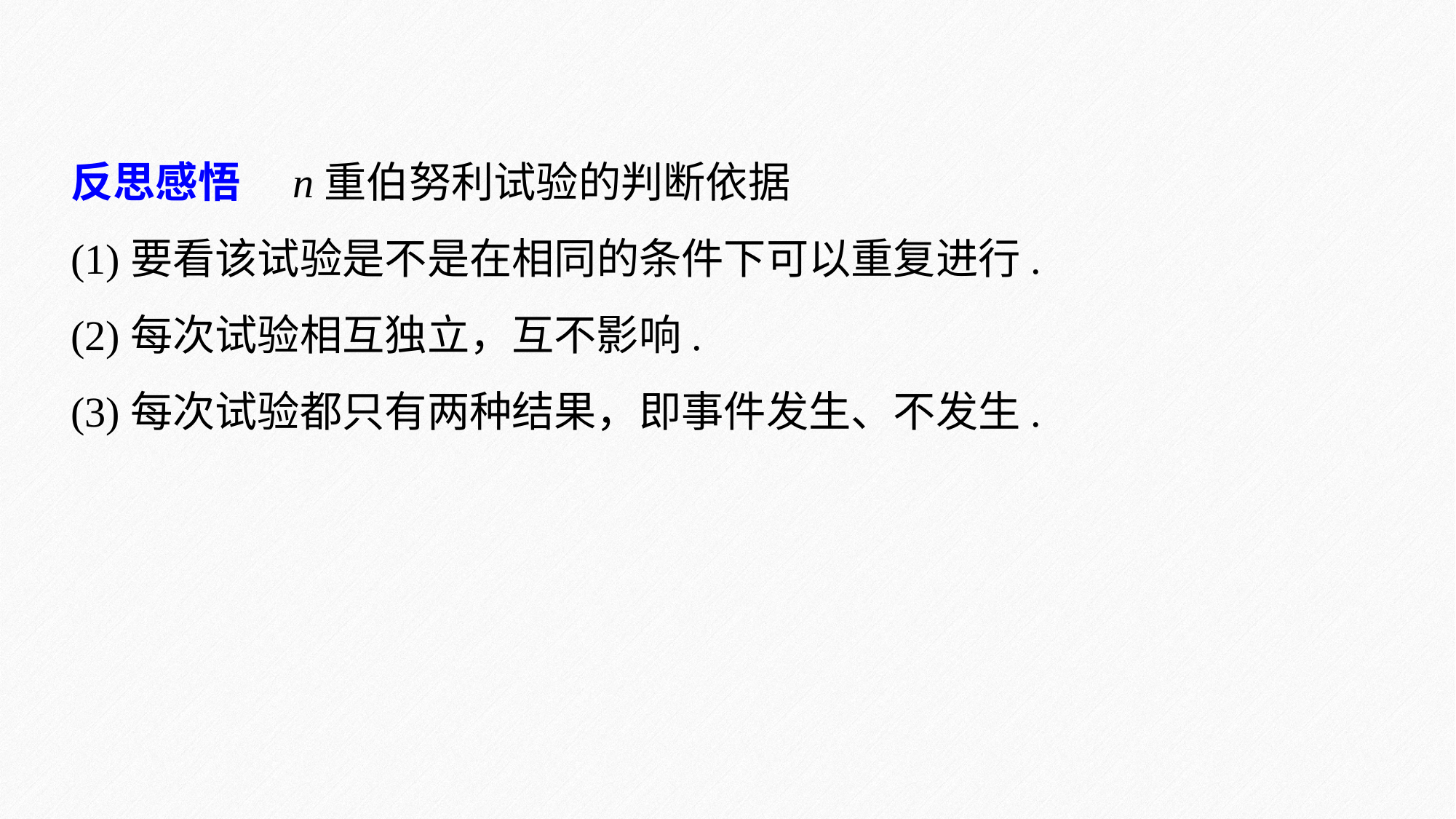

反思感悟　n重伯努利试验的判断依据
(1)要看该试验是不是在相同的条件下可以重复进行.
(2)每次试验相互独立，互不影响.
(3)每次试验都只有两种结果，即事件发生、不发生.